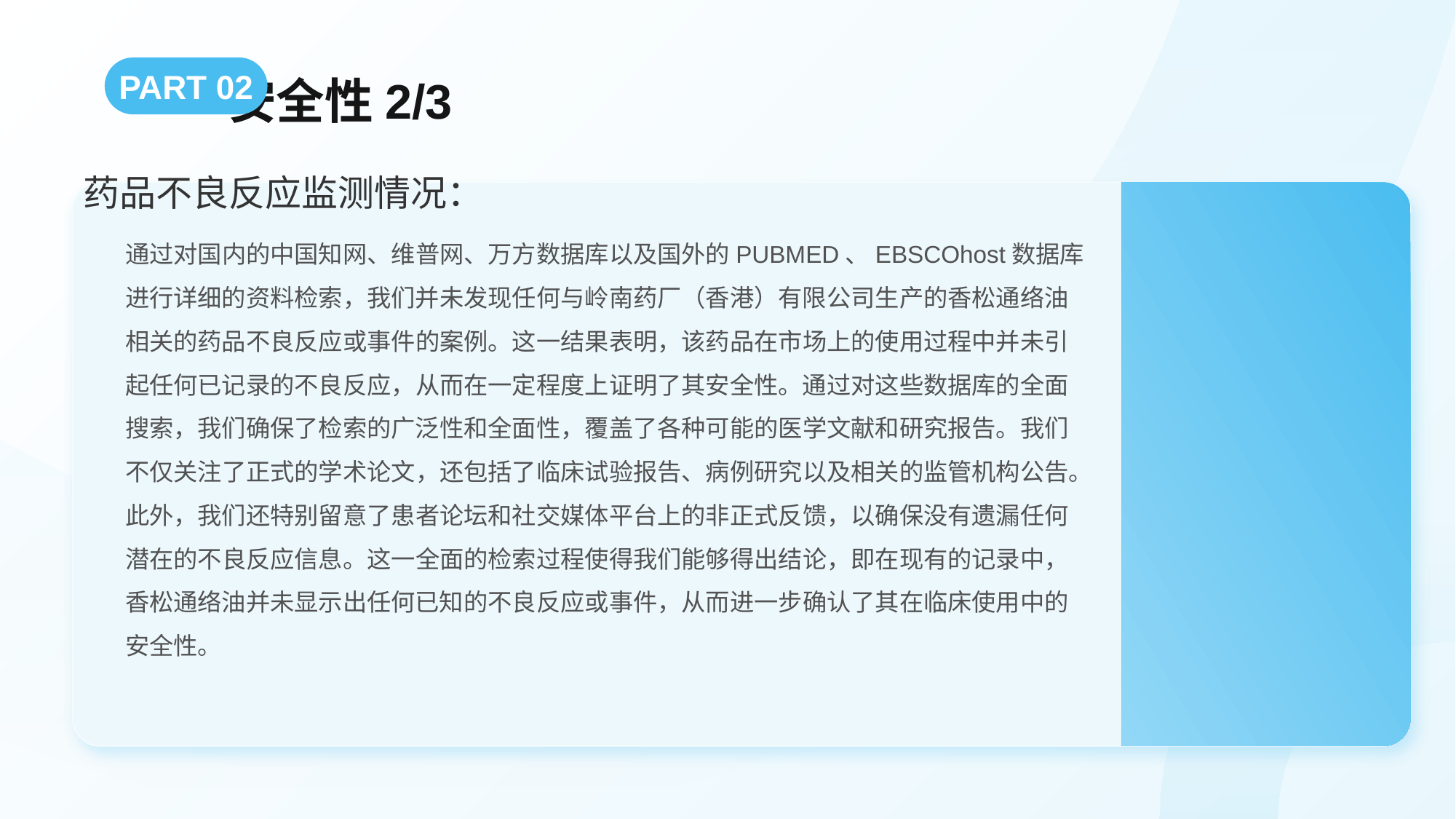

安全性2/3
PART 02
药品不良反应监测情况：

通过对国内的中国知网、维普网、万方数据库以及国外的PUBMED、EBSCOhost数据库进行详细的资料检索，我们并未发现任何与岭南药厂（香港）有限公司生产的香松通络油相关的药品不良反应或事件的案例。这一结果表明，该药品在市场上的使用过程中并未引起任何已记录的不良反应，从而在一定程度上证明了其安全性。通过对这些数据库的全面搜索，我们确保了检索的广泛性和全面性，覆盖了各种可能的医学文献和研究报告。我们不仅关注了正式的学术论文，还包括了临床试验报告、病例研究以及相关的监管机构公告。此外，我们还特别留意了患者论坛和社交媒体平台上的非正式反馈，以确保没有遗漏任何潜在的不良反应信息。这一全面的检索过程使得我们能够得出结论，即在现有的记录中，香松通络油并未显示出任何已知的不良反应或事件，从而进一步确认了其在临床使用中的安全性。